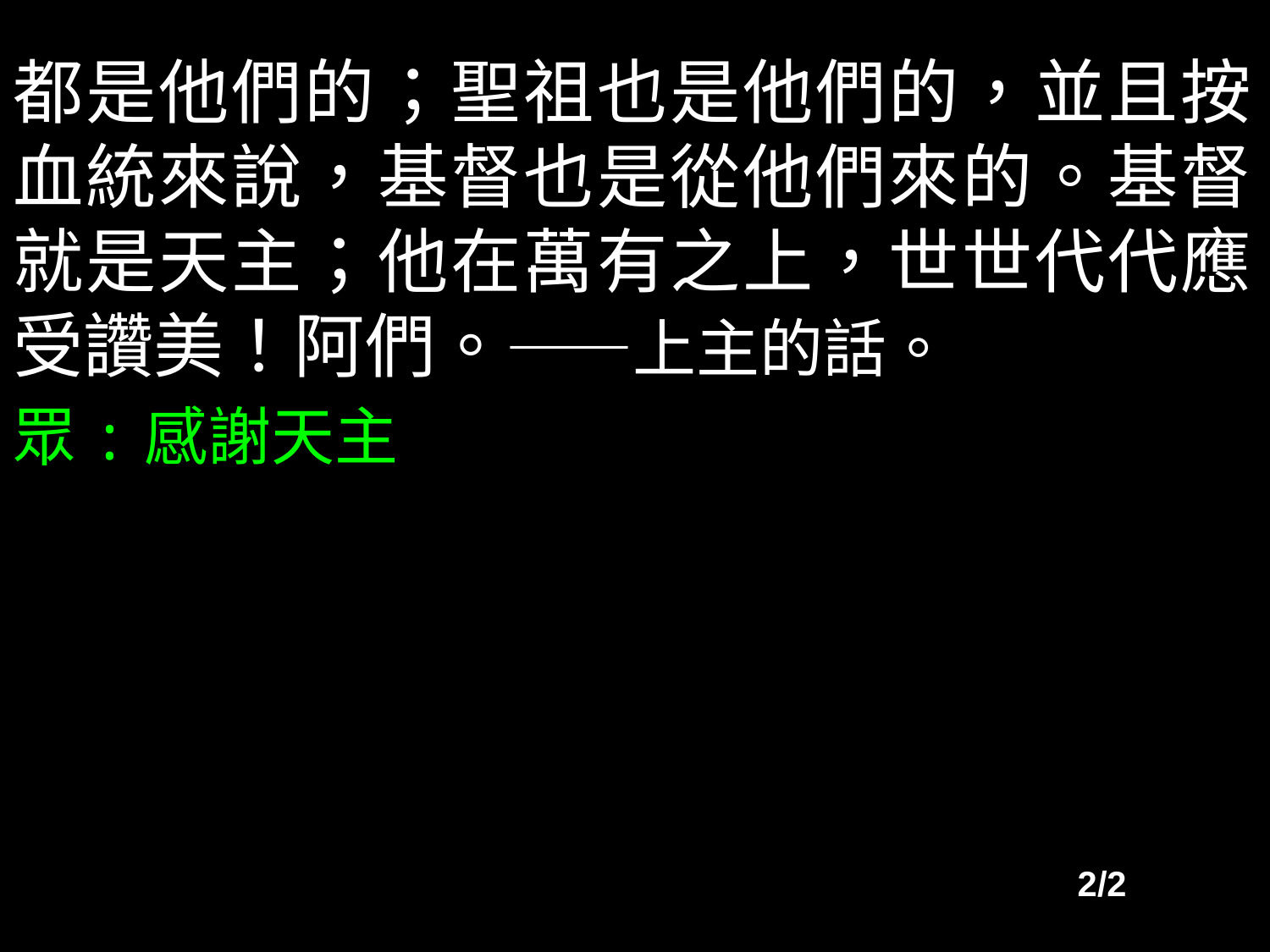

都是他們的；聖祖也是他們的，並且按血統來說，基督也是從他們來的。基督就是天主；他在萬有之上，世世代代應受讚美！阿們。——上主的話。
眾:感謝天主

2/2